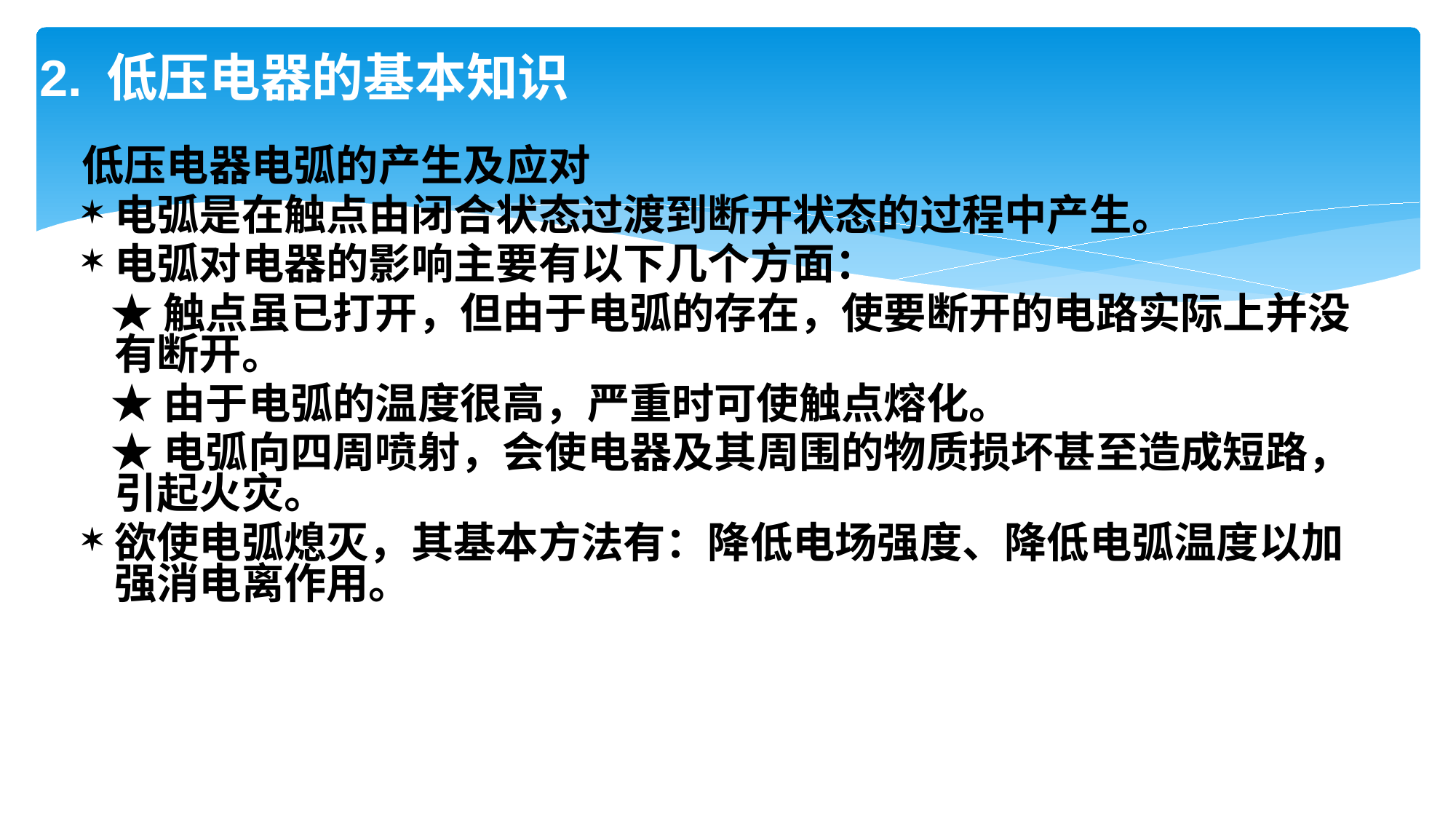

# 2. 低压电器的基本知识
低压电器电弧的产生及应对
电弧是在触点由闭合状态过渡到断开状态的过程中产生。
电弧对电器的影响主要有以下几个方面：
   ★触点虽已打开，但由于电弧的存在，使要断开的电路实际上并没有断开。
   ★由于电弧的温度很高，严重时可使触点熔化。
   ★电弧向四周喷射，会使电器及其周围的物质损坏甚至造成短路，引起火灾。
欲使电弧熄灭，其基本方法有：降低电场强度、降低电弧温度以加强消电离作用。